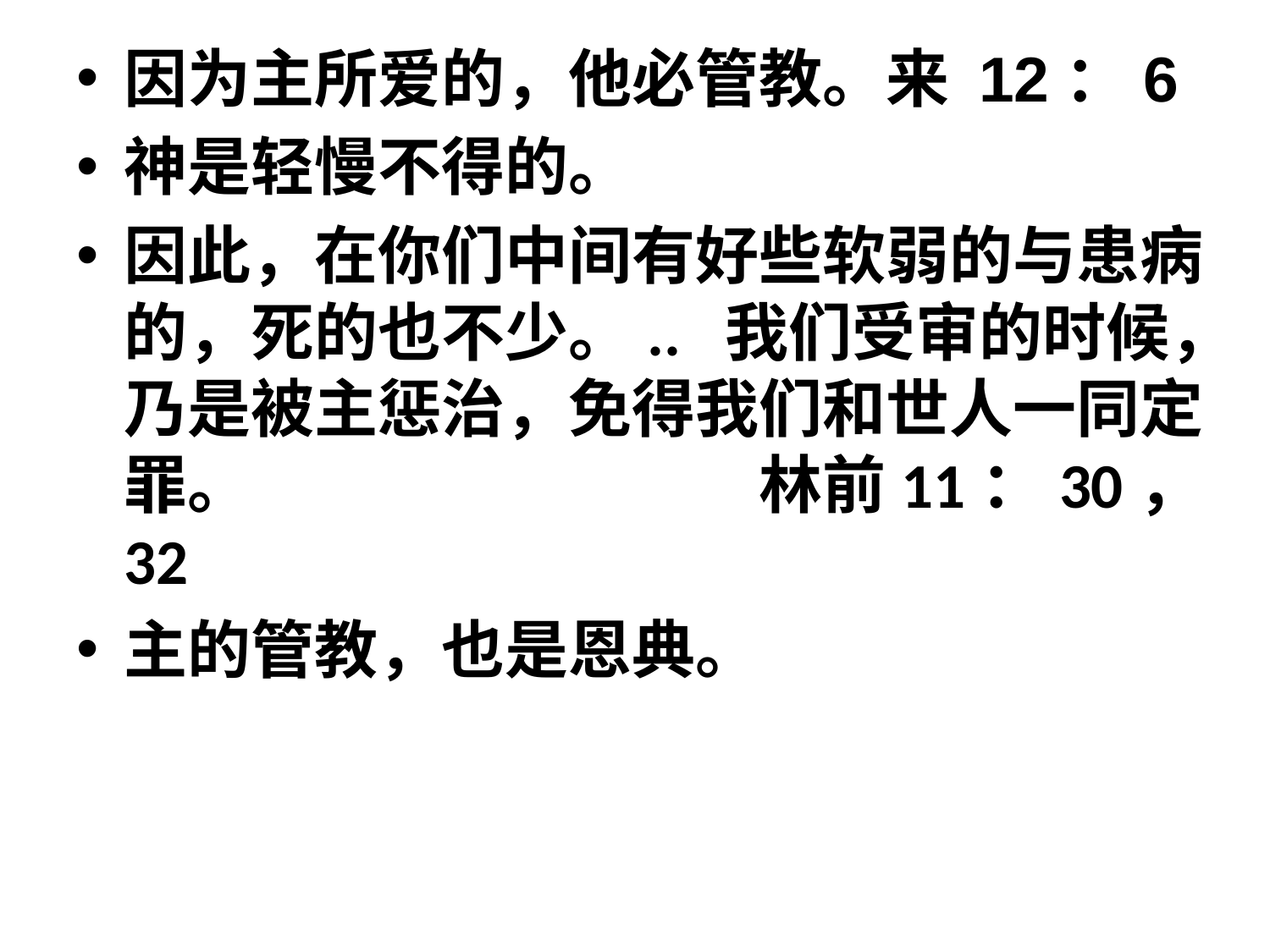

因为主所爱的，他必管教。来 12：6
神是轻慢不得的。
因此，在你们中间有好些软弱的与患病的，死的也不少。..  我们受审的时候，乃是被主惩治，免得我们和世人一同定罪。				林前11：30，32
主的管教，也是恩典。